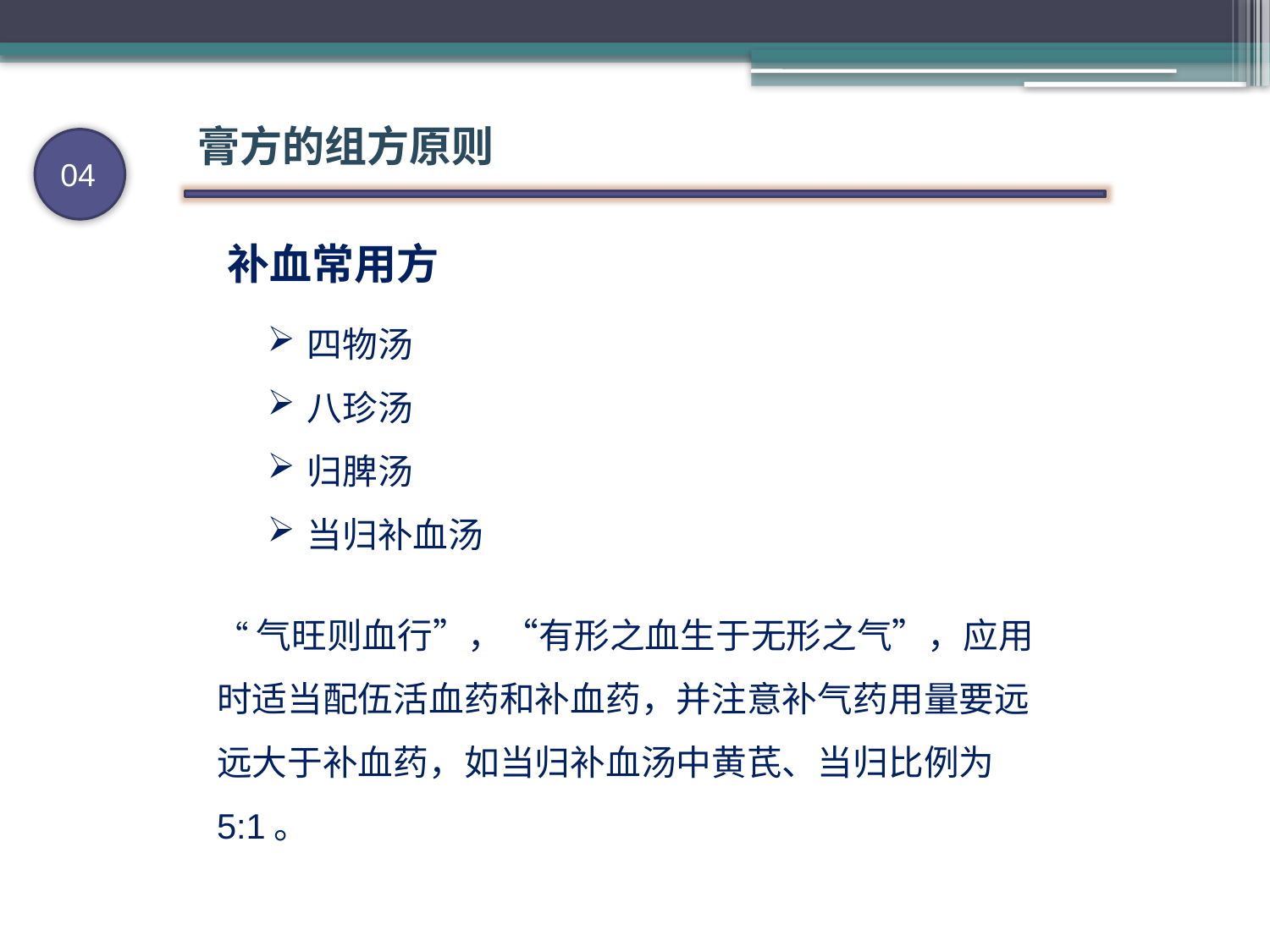

膏方的组方原则
04

补血常用方
四物汤
八珍汤
归脾汤
当归补血汤
“气旺则血行”，“有形之血生于无形之气”，应用时适当配伍活血药和补血药，并注意补气药用量要远远大于补血药，如当归补血汤中黄芪、当归比例为5:1。